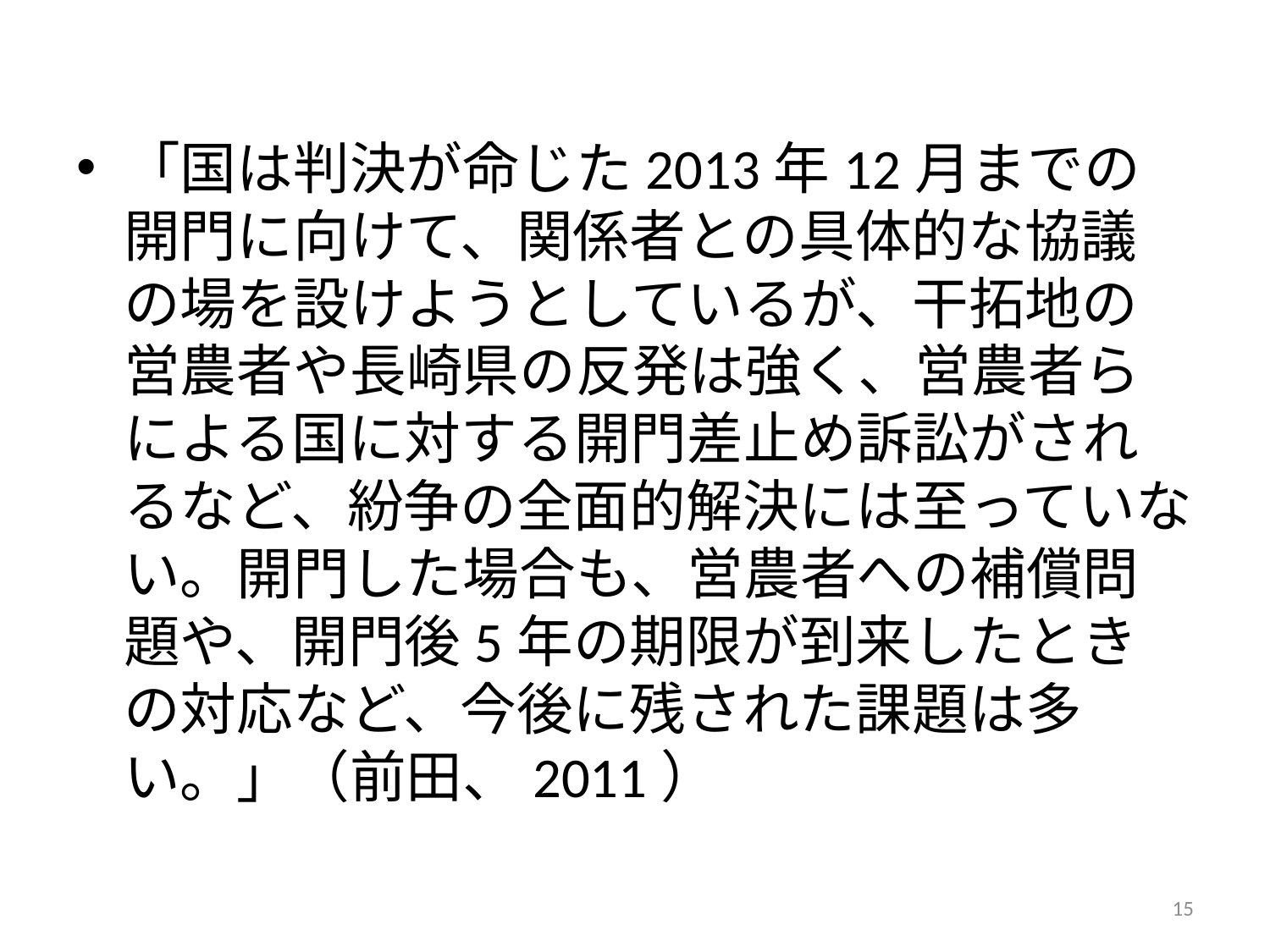

#
「国は判決が命じた2013年12月までの開門に向けて、関係者との具体的な協議の場を設けようとしているが、干拓地の営農者や長崎県の反発は強く、営農者らによる国に対する開門差止め訴訟がされるなど、紛争の全面的解決には至っていない。開門した場合も、営農者への補償問題や、開門後5年の期限が到来したときの対応など、今後に残された課題は多い。」（前田、2011）
15